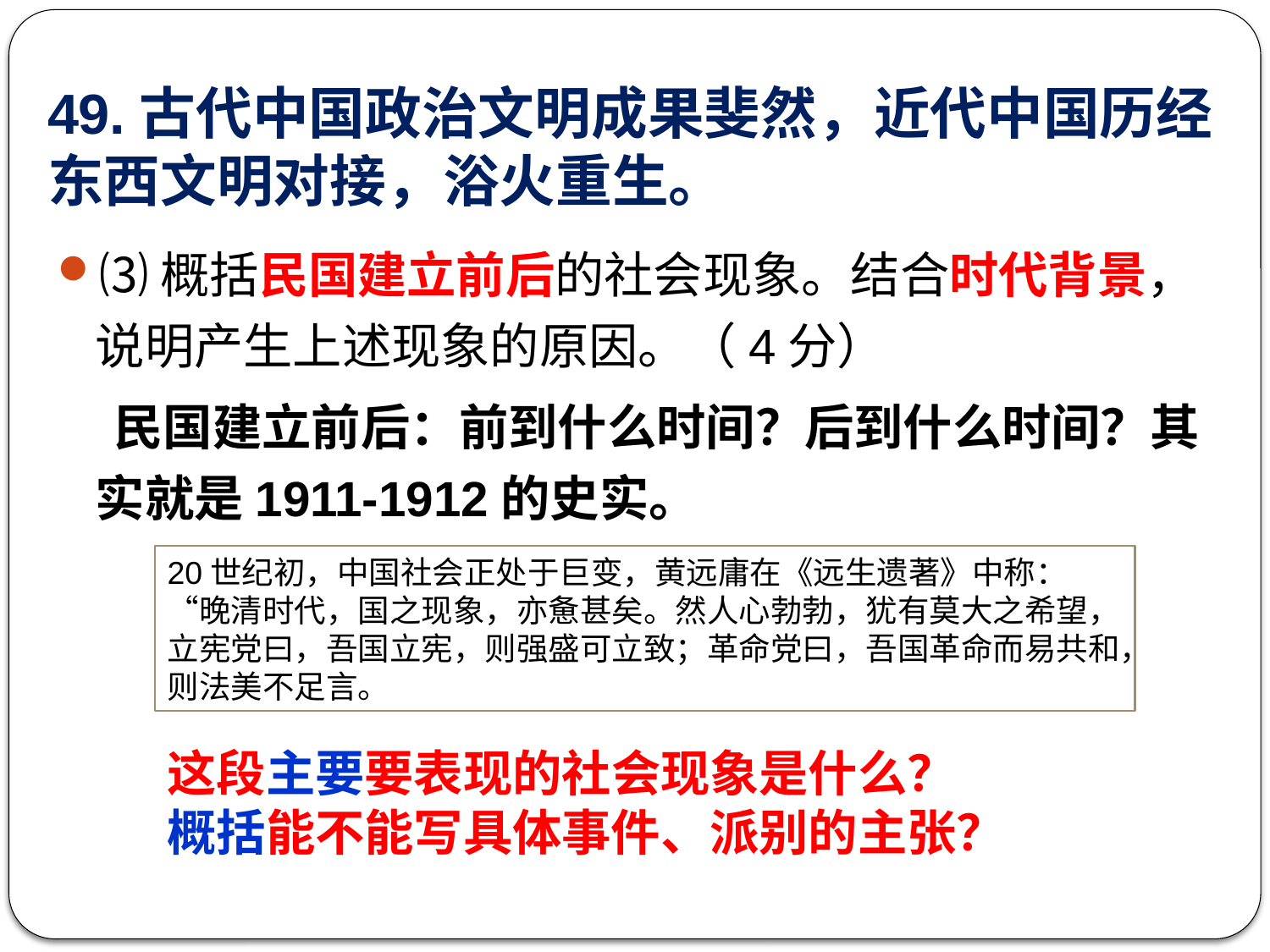

# 49.古代中国政治文明成果斐然，近代中国历经东西文明对接，浴火重生。
⑶概括民国建立前后的社会现象。结合时代背景，说明产生上述现象的原因。（4分）
    民国建立前后：前到什么时间？后到什么时间？其实就是1911-1912的史实。
20世纪初，中国社会正处于巨变，黄远庸在《远生遗著》中称：“晚清时代，国之现象，亦惫甚矣。然人心勃勃，犹有莫大之希望，立宪党曰，吾国立宪，则强盛可立致；革命党曰，吾国革命而易共和，则法美不足言。
这段主要要表现的社会现象是什么？
概括能不能写具体事件、派别的主张？